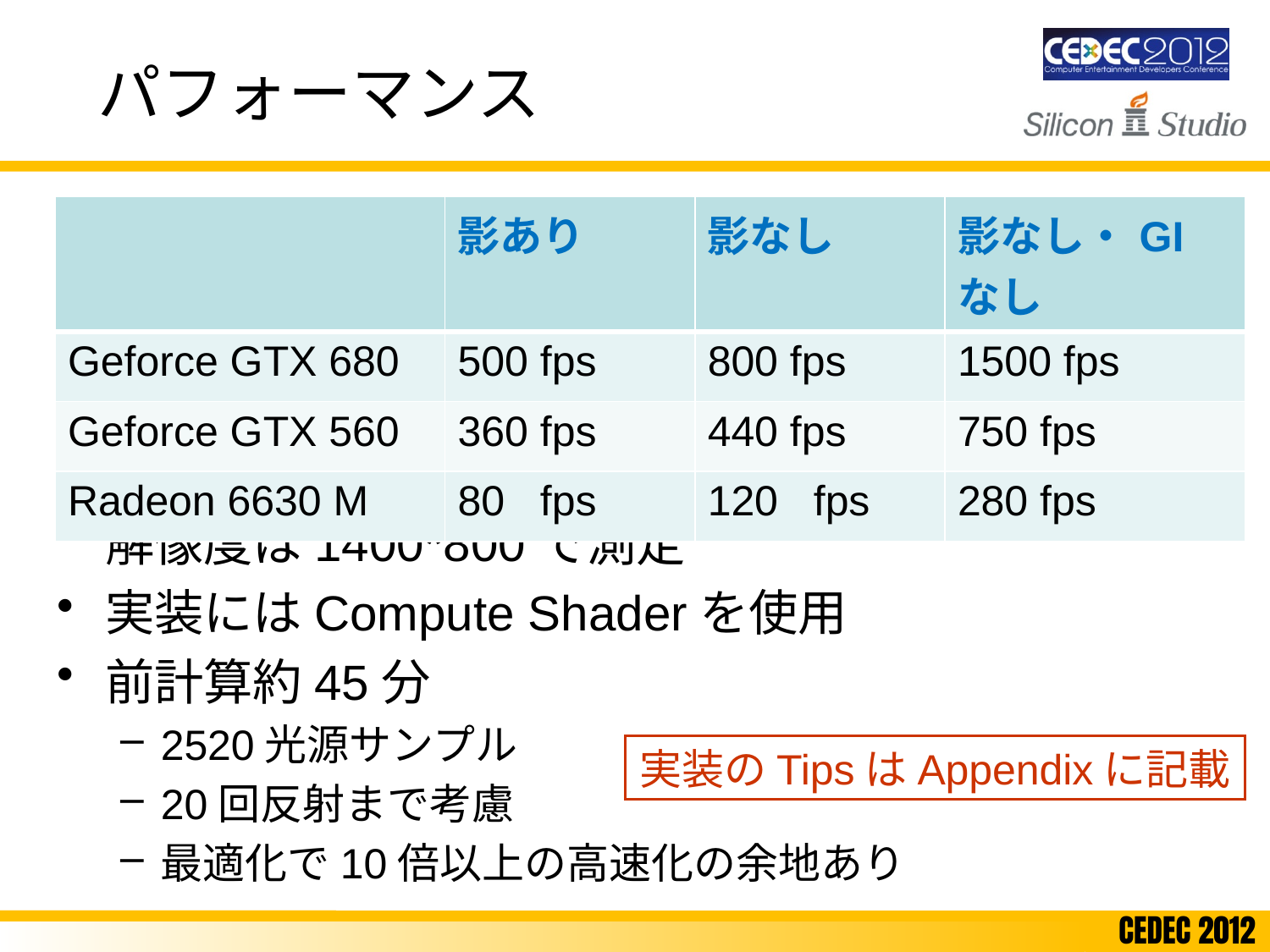

# パフォーマンス
|  | 影あり | 影なし | 影なし・GIなし |
| --- | --- | --- | --- |
| Geforce GTX 680 | 500 fps | 800 fps | 1500 fps |
| Geforce GTX 560 | 360 fps | 440 fps | 750 fps |
| Radeon 6630 M | 80 fps | 120 fps | 280 fps |
解像度は1400*800で測定
実装にはCompute Shaderを使用
前計算約45分
2520光源サンプル
20回反射まで考慮
最適化で10倍以上の高速化の余地あり
実装のTipsはAppendixに記載